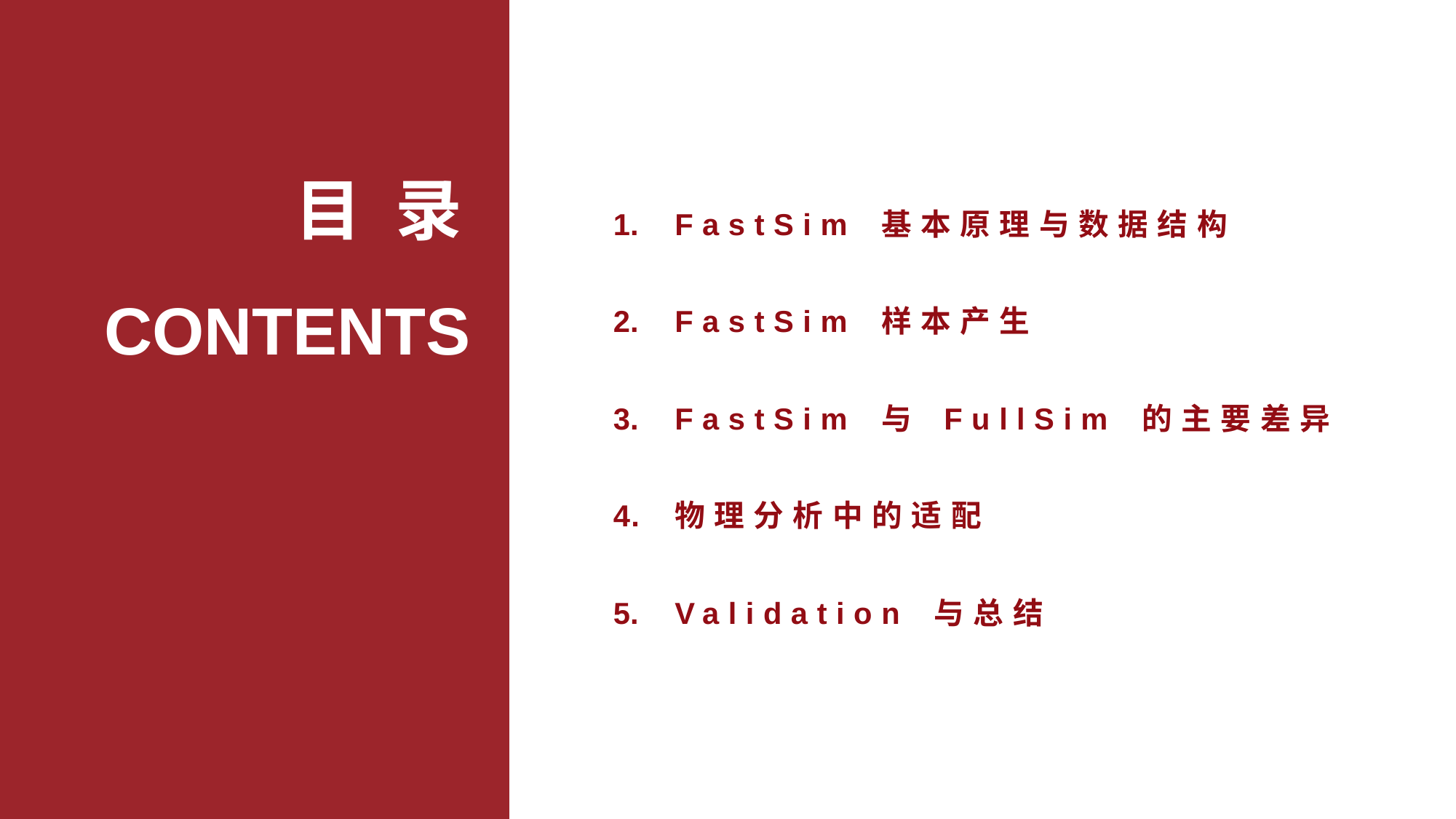

FastSim 基本原理与数据结构
FastSim 样本产生
FastSim 与 FullSim 的主要差异
物理分析中的适配
Validation 与总结